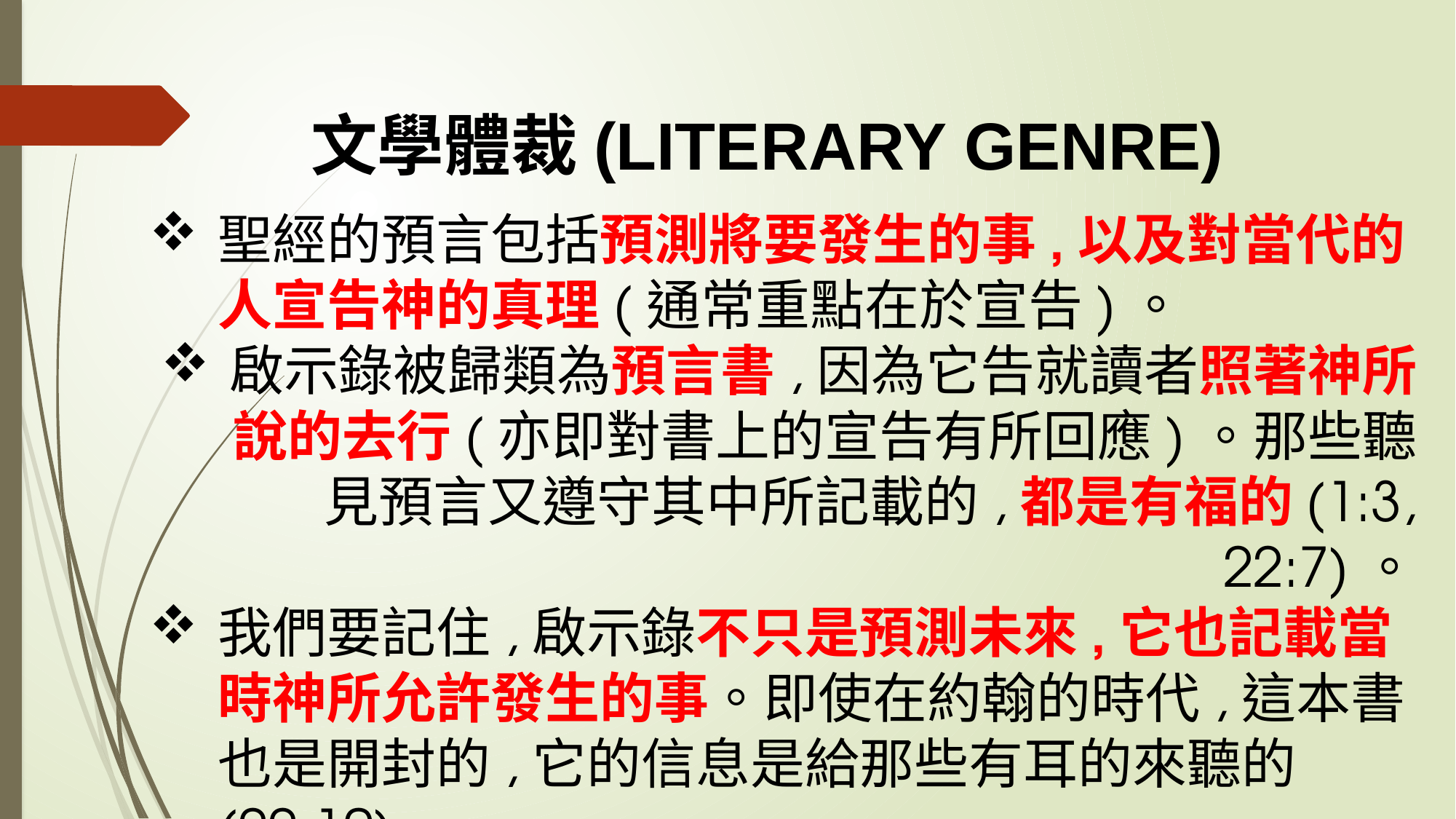

文學體裁(Literary Genre)
聖經的預言包括預測將要發生的事,以及對當代的人宣告神的真理(通常重點在於宣告)。
啟示錄被歸類為預言書,因為它告就讀者照著神所說的去行(亦即對書上的宣告有所回應)。那些聽見預言又遵守其中所記載的,都是有福的(1:3, 22:7)。
我們要記住,啟示錄不只是預測未來,它也記載當時神所允許發生的事。即使在約翰的時代,這本書也是開封的,它的信息是給那些有耳的來聽的(22:10)。